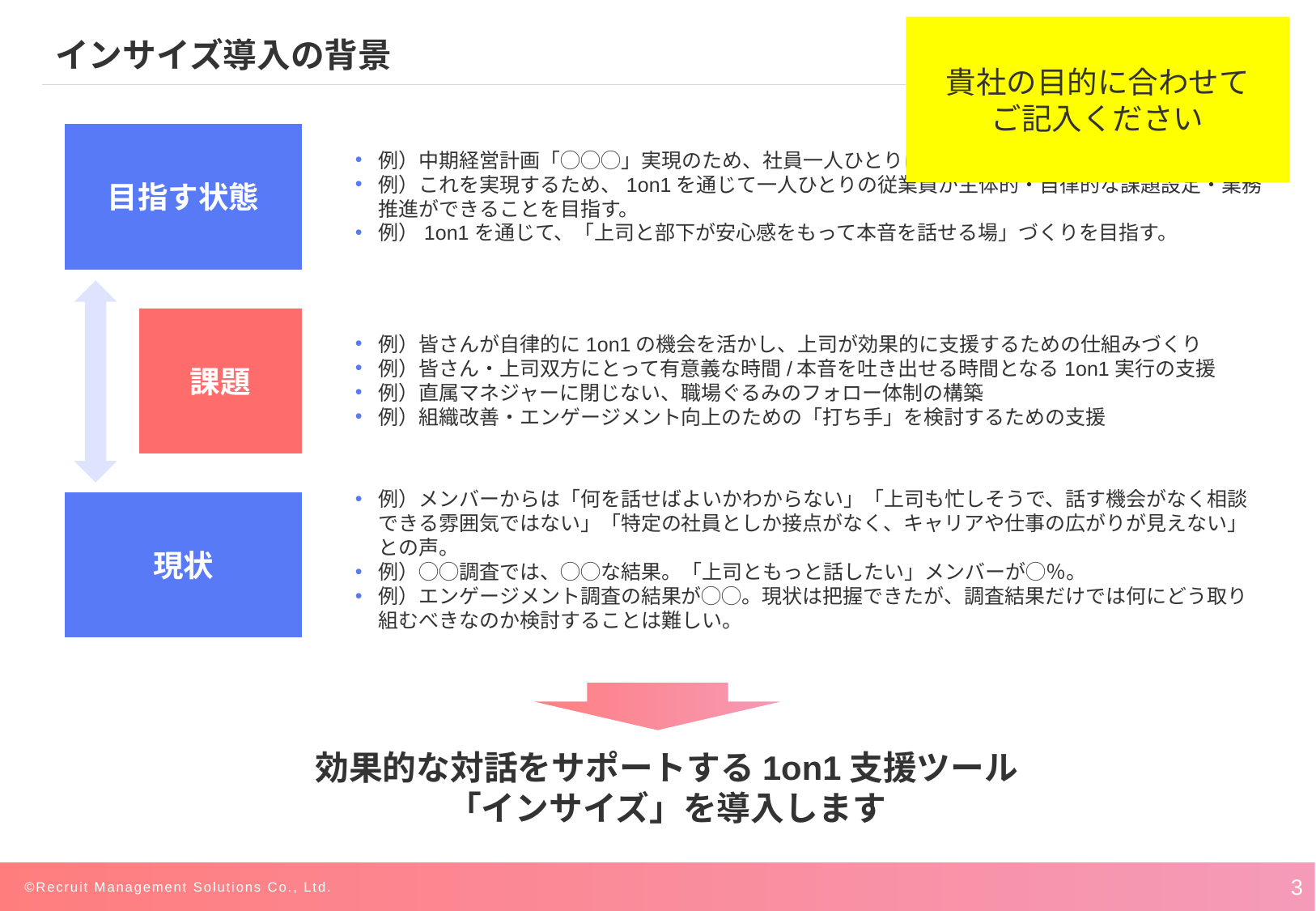

貴社の目的に合わせて
ご記入ください
# インサイズ導入の背景
目指す状態
例）中期経営計画「◯◯◯」実現のため、社員一人ひとりに「◯◯◯」な行動が求められている。
例）これを実現するため、1on1を通じて一人ひとりの従業員が主体的・自律的な課題設定・業務推進ができることを目指す。
例）1on1を通じて、「上司と部下が安心感をもって本音を話せる場」づくりを目指す。

課題
例）皆さんが自律的に1on1の機会を活かし、上司が効果的に支援するための仕組みづくり
例）皆さん・上司双方にとって有意義な時間/本音を吐き出せる時間となる1on1実行の支援
例）直属マネジャーに閉じない、職場ぐるみのフォロー体制の構築
例）組織改善・エンゲージメント向上のための「打ち手」を検討するための支援
例）メンバーからは「何を話せばよいかわからない」「上司も忙しそうで、話す機会がなく相談できる雰囲気ではない」「特定の社員としか接点がなく、キャリアや仕事の広がりが見えない」との声。
例）◯◯調査では、◯◯な結果。「上司ともっと話したい」メンバーが◯％。
例）エンゲージメント調査の結果が◯◯。現状は把握できたが、調査結果だけでは何にどう取り組むべきなのか検討することは難しい。
現状

効果的な対話をサポートする1on1支援ツール
「インサイズ」を導入します